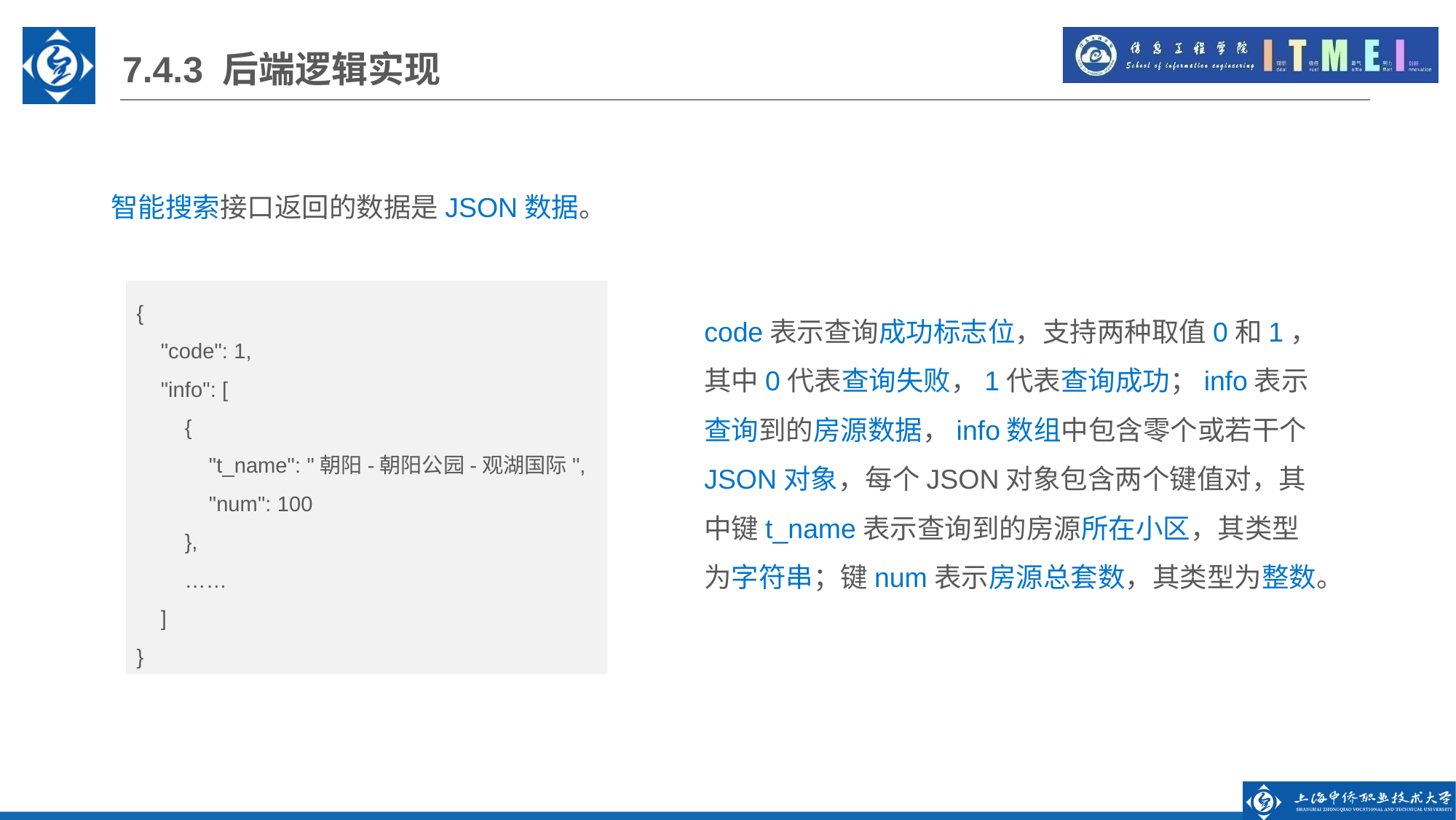

7.4.3 后端逻辑实现
智能搜索接口返回的数据是JSON数据。
{
    "code": 1,
    "info": [
        {
            "t_name": "朝阳-朝阳公园-观湖国际",
            "num": 100
        },
        ……
    ]
}
code表示查询成功标志位，支持两种取值0和1，其中0代表查询失败，1代表查询成功；info表示查询到的房源数据，info数组中包含零个或若干个JSON对象，每个JSON对象包含两个键值对，其中键t_name表示查询到的房源所在小区，其类型为字符串；键num表示房源总套数，其类型为整数。